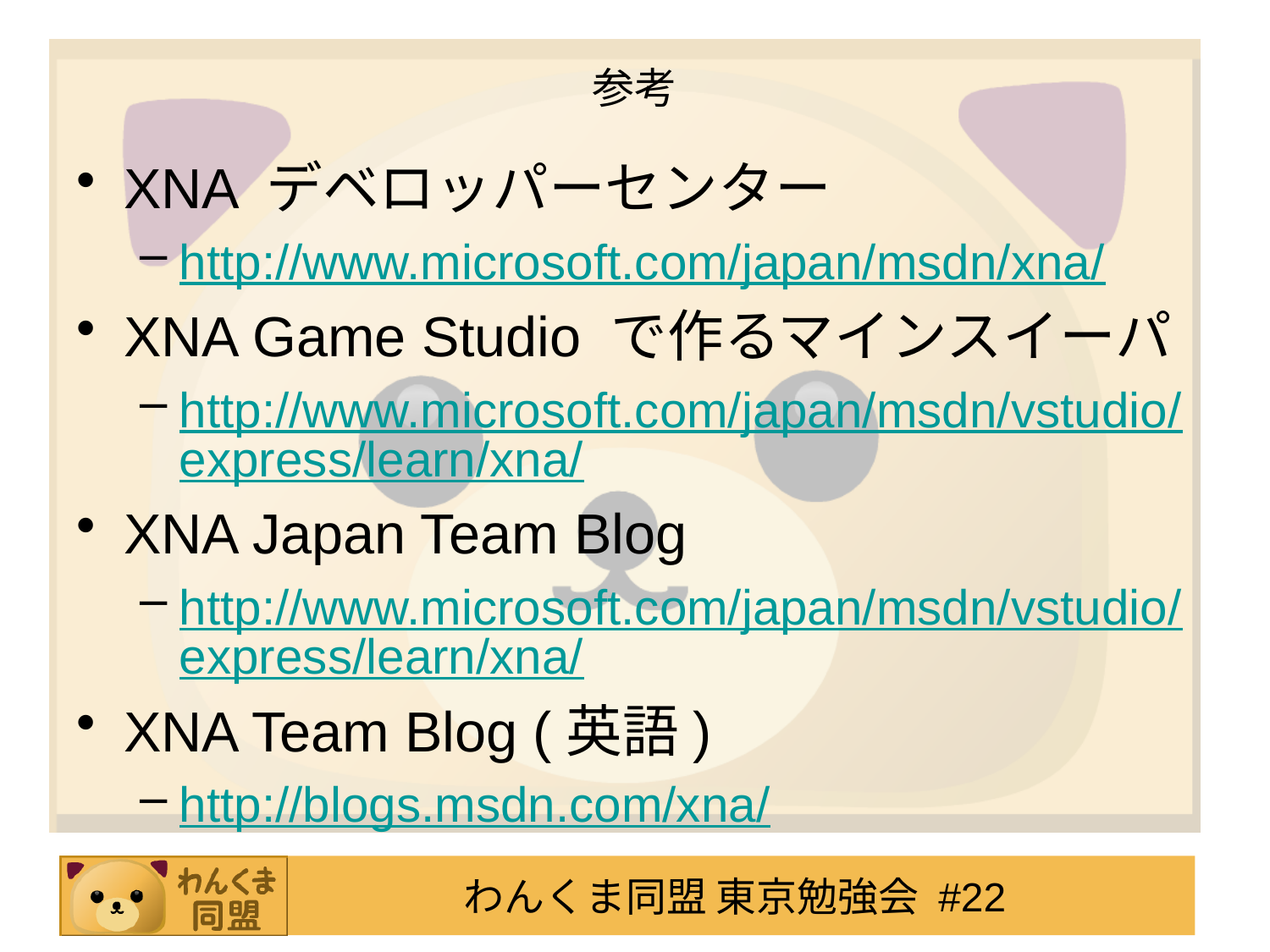

# 参考
XNA デベロッパーセンター
http://www.microsoft.com/japan/msdn/xna/
XNA Game Studio で作るマインスイーパ
http://www.microsoft.com/japan/msdn/vstudio/express/learn/xna/
XNA Japan Team Blog
http://www.microsoft.com/japan/msdn/vstudio/express/learn/xna/
XNA Team Blog (英語)
http://blogs.msdn.com/xna/